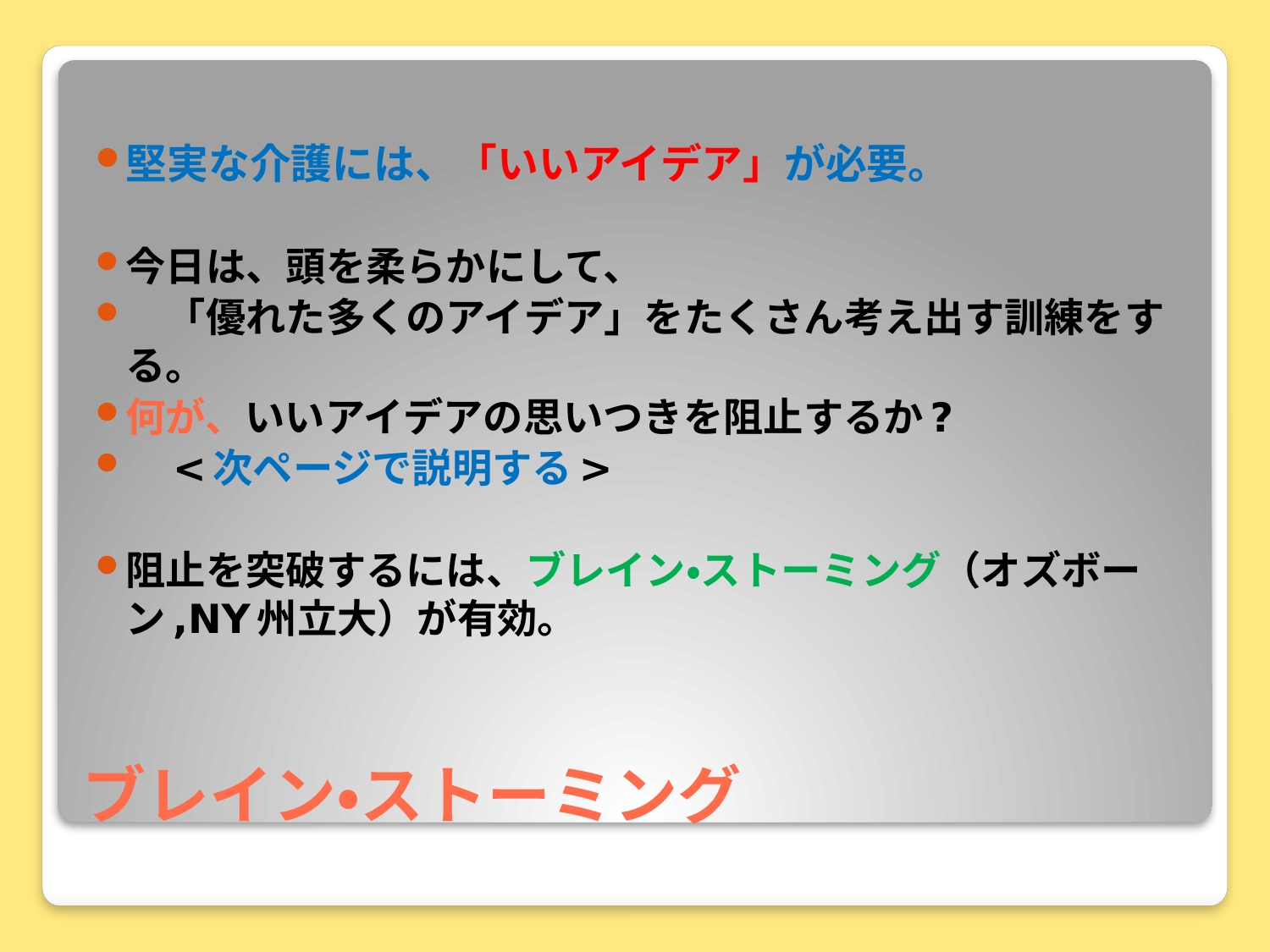

堅実な介護には、「いいアイデア」が必要。

今日は、頭を柔らかにして、
　「優れた多くのアイデア」をたくさん考え出す訓練をする。
何が、いいアイデアの思いつきを阻止するか?
　<次ページで説明する>

阻止を突破するには、ブレイン・ストーミング（オズボーン,NY州立大）が有効。
# ブレイン・ストーミング